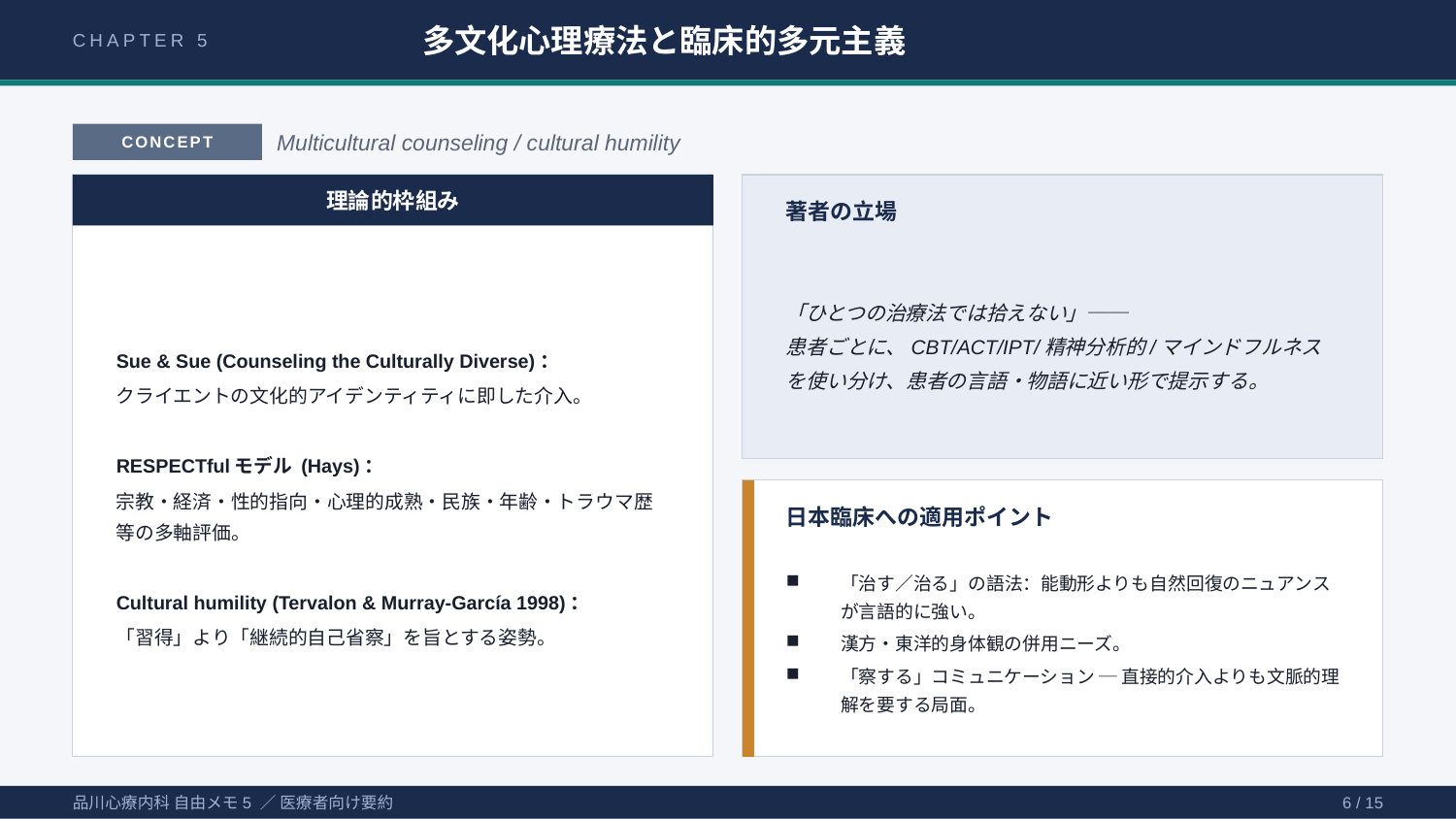

CHAPTER 5
多文化心理療法と臨床的多元主義

CONCEPT
Multicultural counseling / cultural humility

理論的枠組み

著者の立場
Sue & Sue (Counseling the Culturally Diverse)：
クライエントの文化的アイデンティティに即した介入。

RESPECTfulモデル (Hays)：
宗教・経済・性的指向・心理的成熟・民族・年齢・トラウマ歴 等の多軸評価。

Cultural humility (Tervalon & Murray-García 1998)：
「習得」より「継続的自己省察」を旨とする姿勢。
「ひとつの治療法では拾えない」── 患者ごとに、CBT/ACT/IPT/精神分析的/マインドフルネスを使い分け、患者の言語・物語に近い形で提示する。

日本臨床への適用ポイント
「治す／治る」の語法：能動形よりも自然回復のニュアンスが言語的に強い。
漢方・東洋的身体観の併用ニーズ。
「察する」コミュニケーション ─ 直接的介入よりも文脈的理解を要する局面。

品川心療内科 自由メモ5 ／ 医療者向け要約
6 / 15